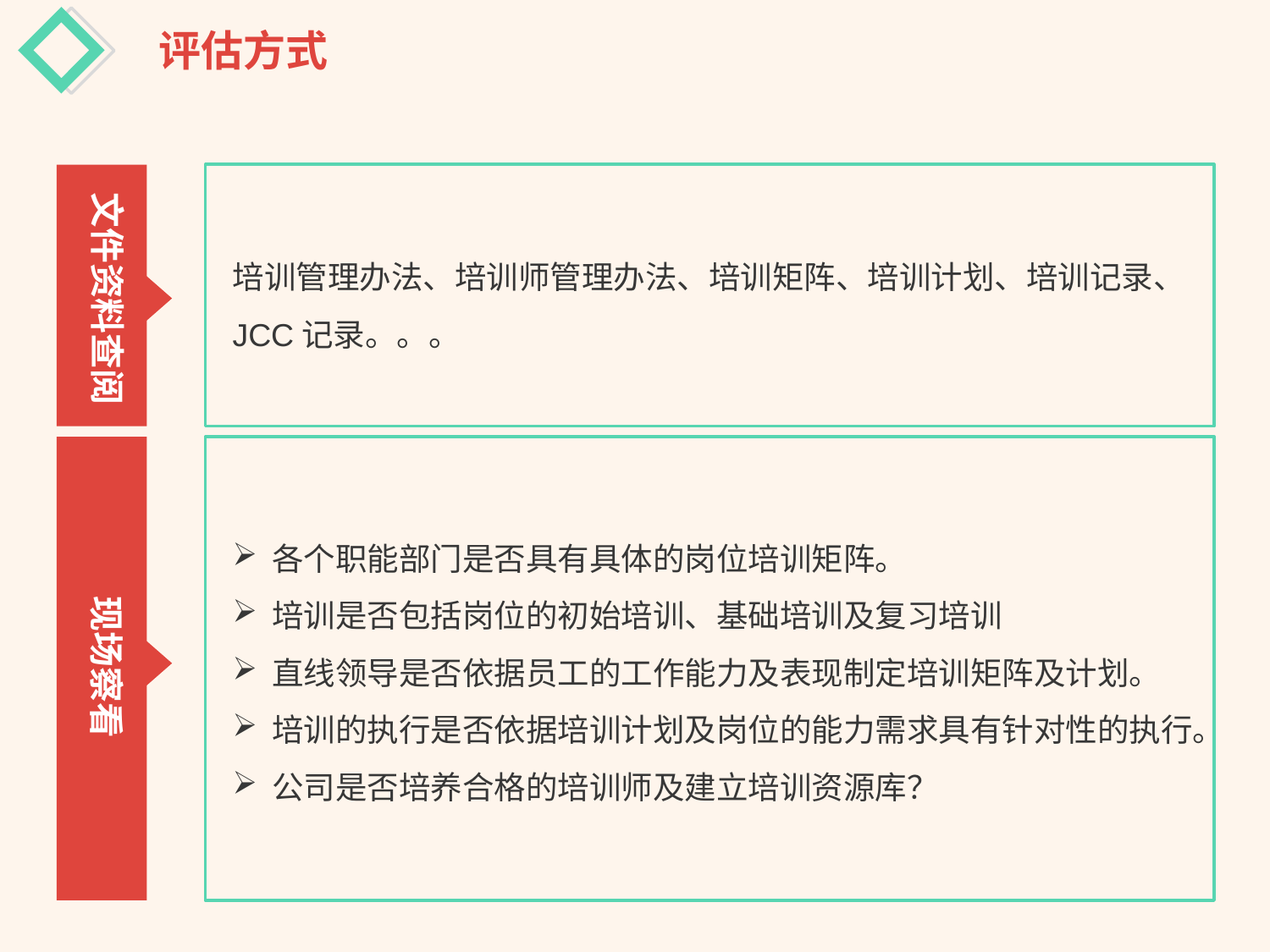

评估方式

文件资料查阅
培训管理办法、培训师管理办法、培训矩阵、培训计划、培训记录、JCC记录。。。

各个职能部门是否具有具体的岗位培训矩阵。
培训是否包括岗位的初始培训、基础培训及复习培训
直线领导是否依据员工的工作能力及表现制定培训矩阵及计划。
培训的执行是否依据培训计划及岗位的能力需求具有针对性的执行。
公司是否培养合格的培训师及建立培训资源库？
现场察看